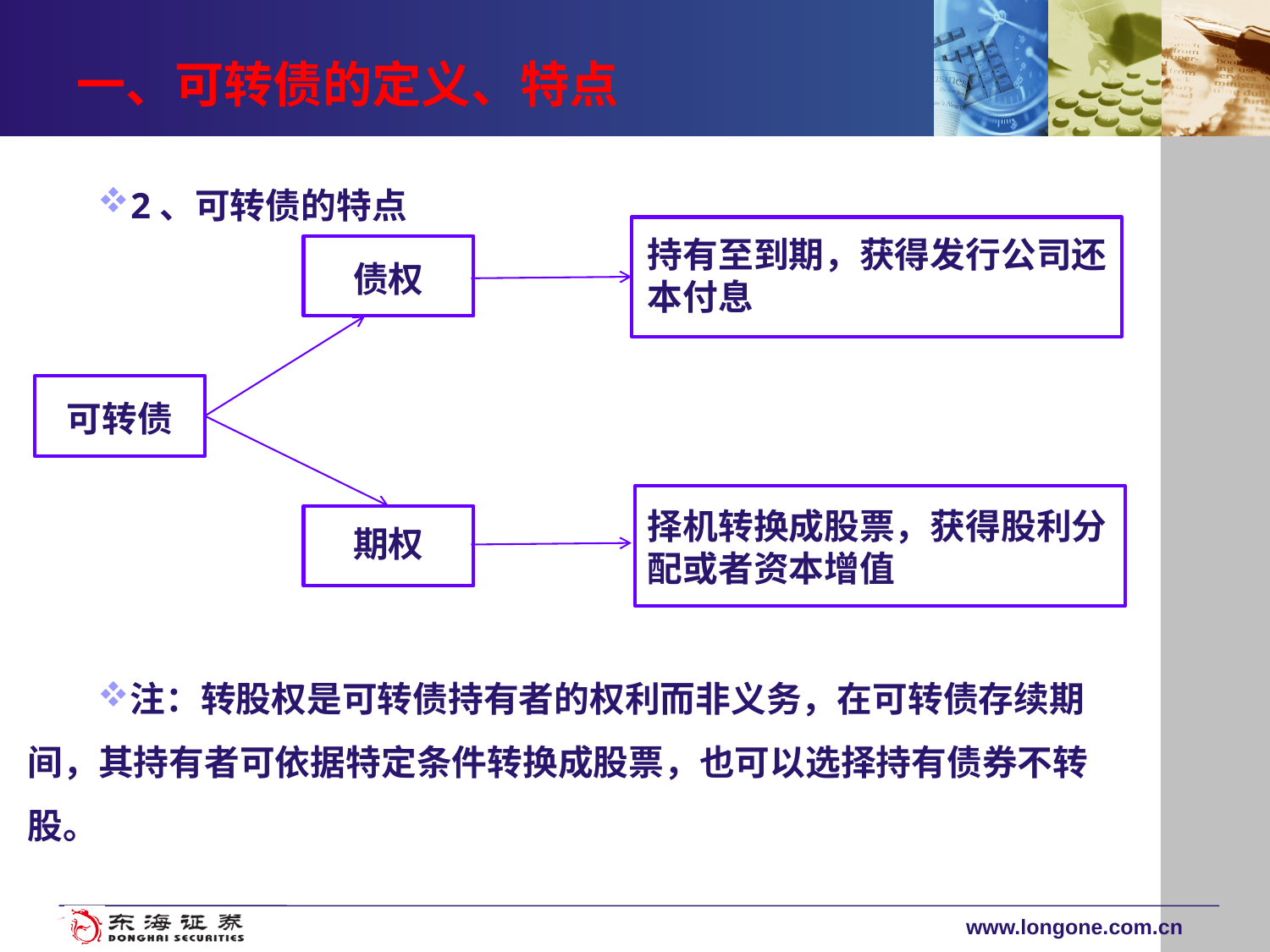

如果是无业，本人成分能填写护士吗
# 一、可转债的定义、特点
2、可转债的特点

注：转股权是可转债持有者的权利而非义务，在可转债存续期间，其持有者可依据特定条件转换成股票，也可以选择持有债券不转股。

持有至到期，获得发行公司还本付息

债权

可转债

择机转换成股票，获得股利分配或者资本增值

期权
www.longone.com.cn